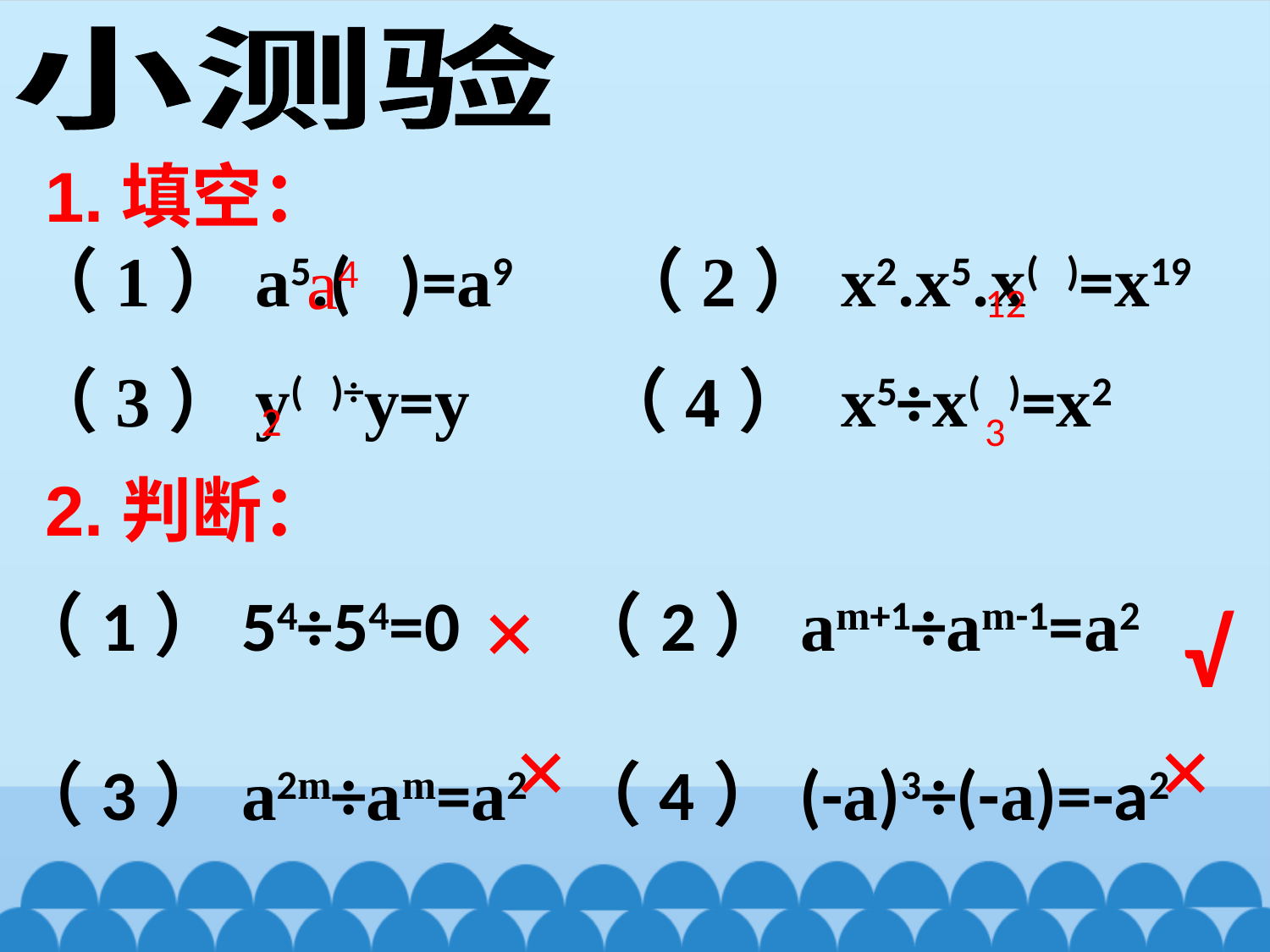

小测验
1.填空：

（1）a5.(   )=a9         （2）x2.x5.x(   )=x19
（3）y(   )÷y=y       （4） x5÷x(   )=x2
a4
12
2
3
2.判断：

 ×
（1）54÷54=0            （2）am+1÷am-1=a2

（3）a2m÷am=a2   （4）(-a)3÷(-a)=-a2
√
 ×
 ×